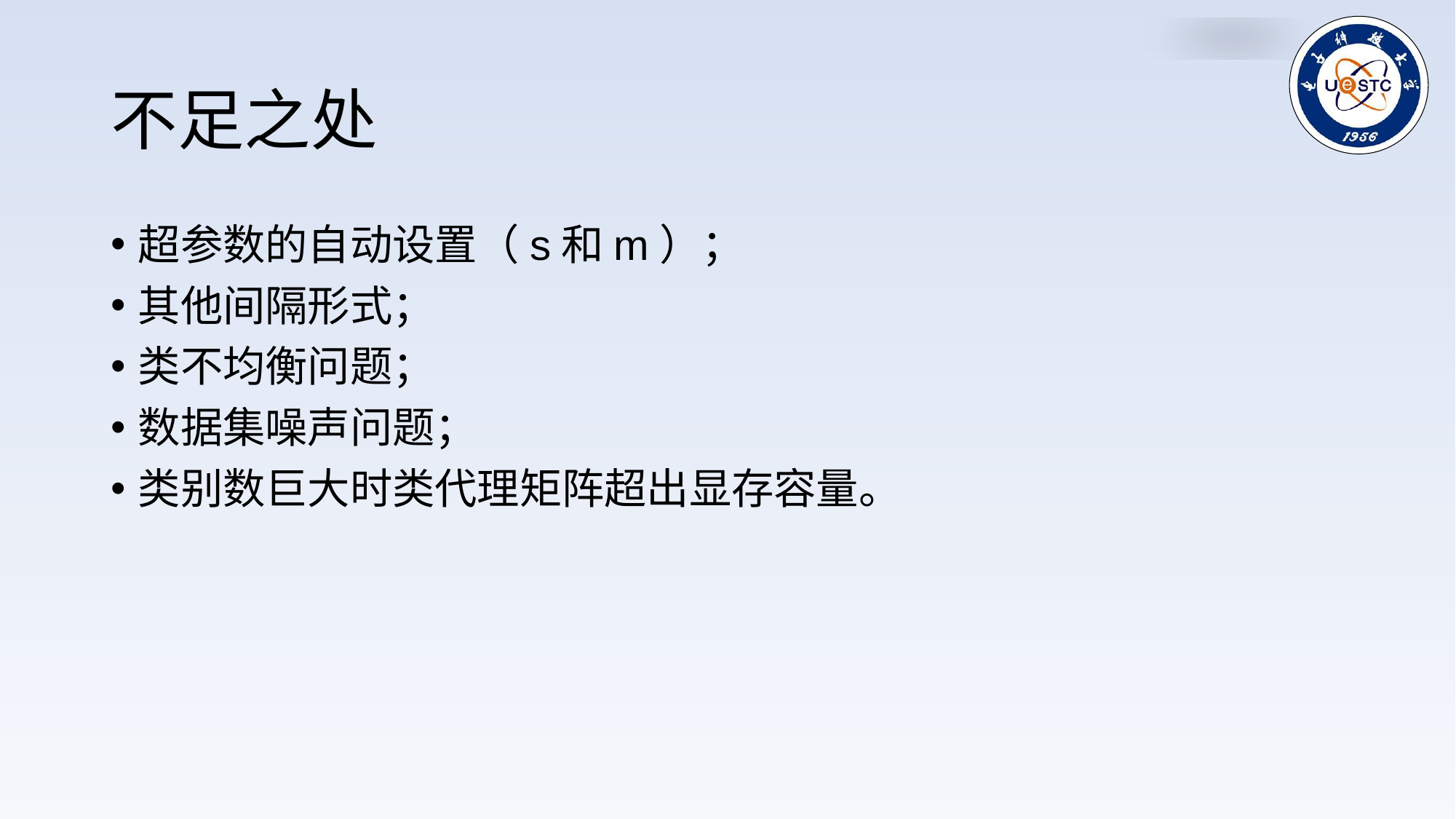

# 不足之处
超参数的自动设置（s和m）；
其他间隔形式；
类不均衡问题；
数据集噪声问题；
类别数巨大时类代理矩阵超出显存容量。